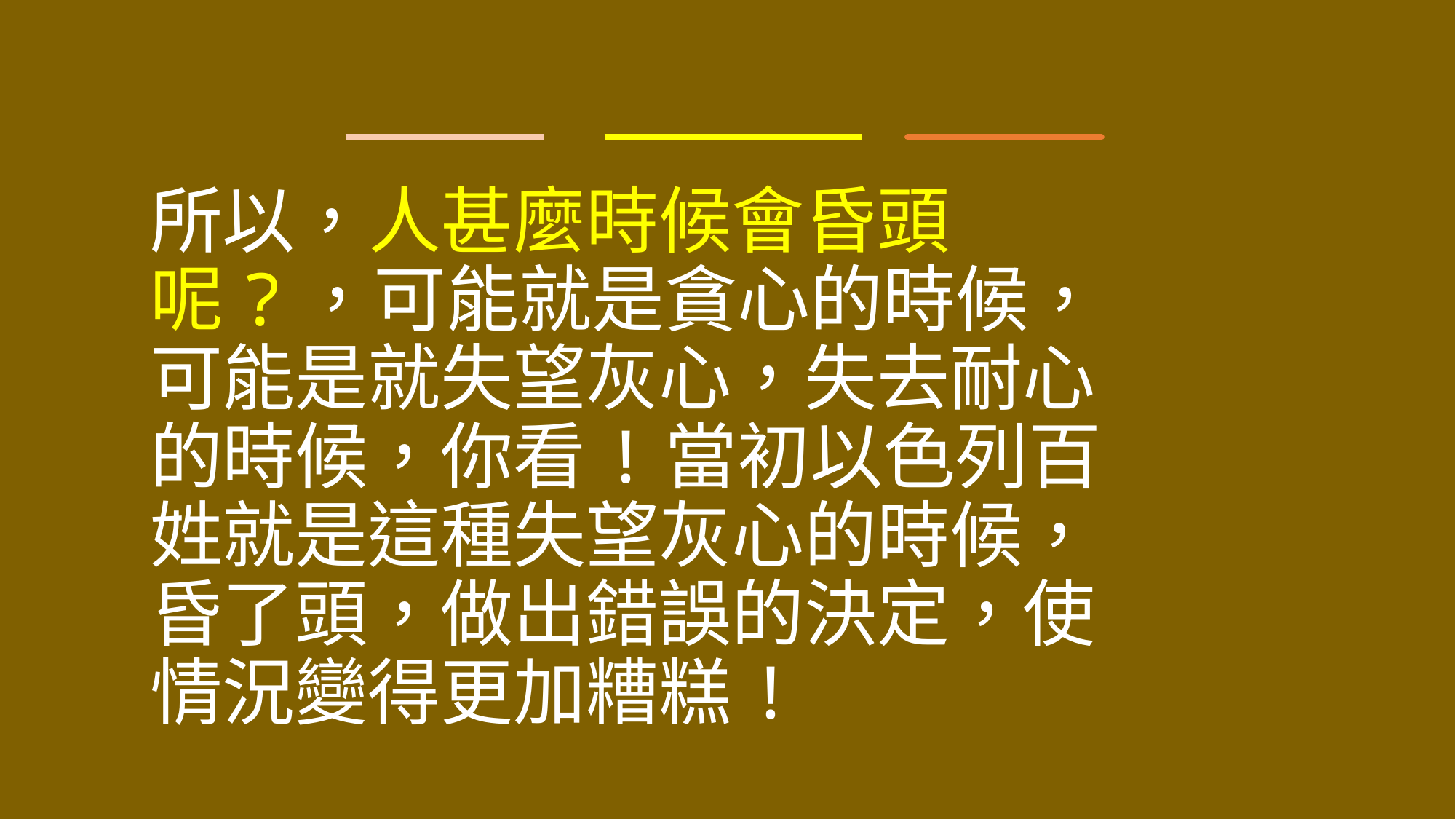

所以，人甚麼時候會昏頭呢?，可能就是貪心的時候，可能是就失望灰心，失去耐心的時候，你看!當初以色列百姓就是這種失望灰心的時候，昏了頭，做出錯誤的決定，使情況變得更加糟糕!